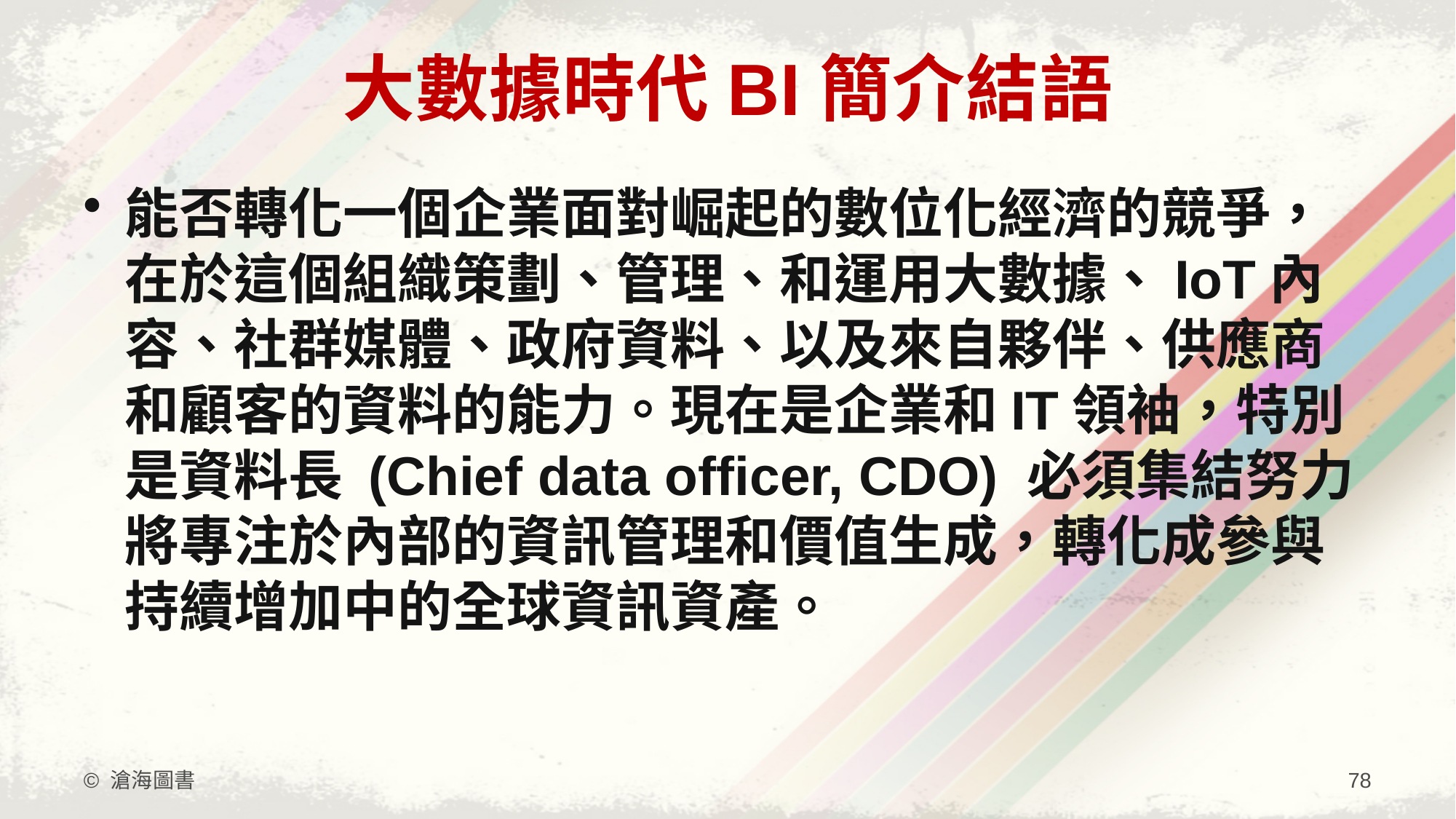

# 大數據時代BI簡介結語
能否轉化一個企業面對崛起的數位化經濟的競爭，在於這個組織策劃、管理、和運用大數據、IoT內容、社群媒體、政府資料、以及來自夥伴、供應商和顧客的資料的能力。現在是企業和IT領袖，特別是資料長 (Chief data officer, CDO) 必須集結努力將專注於內部的資訊管理和價值生成，轉化成參與持續增加中的全球資訊資產。
© 滄海圖書
78